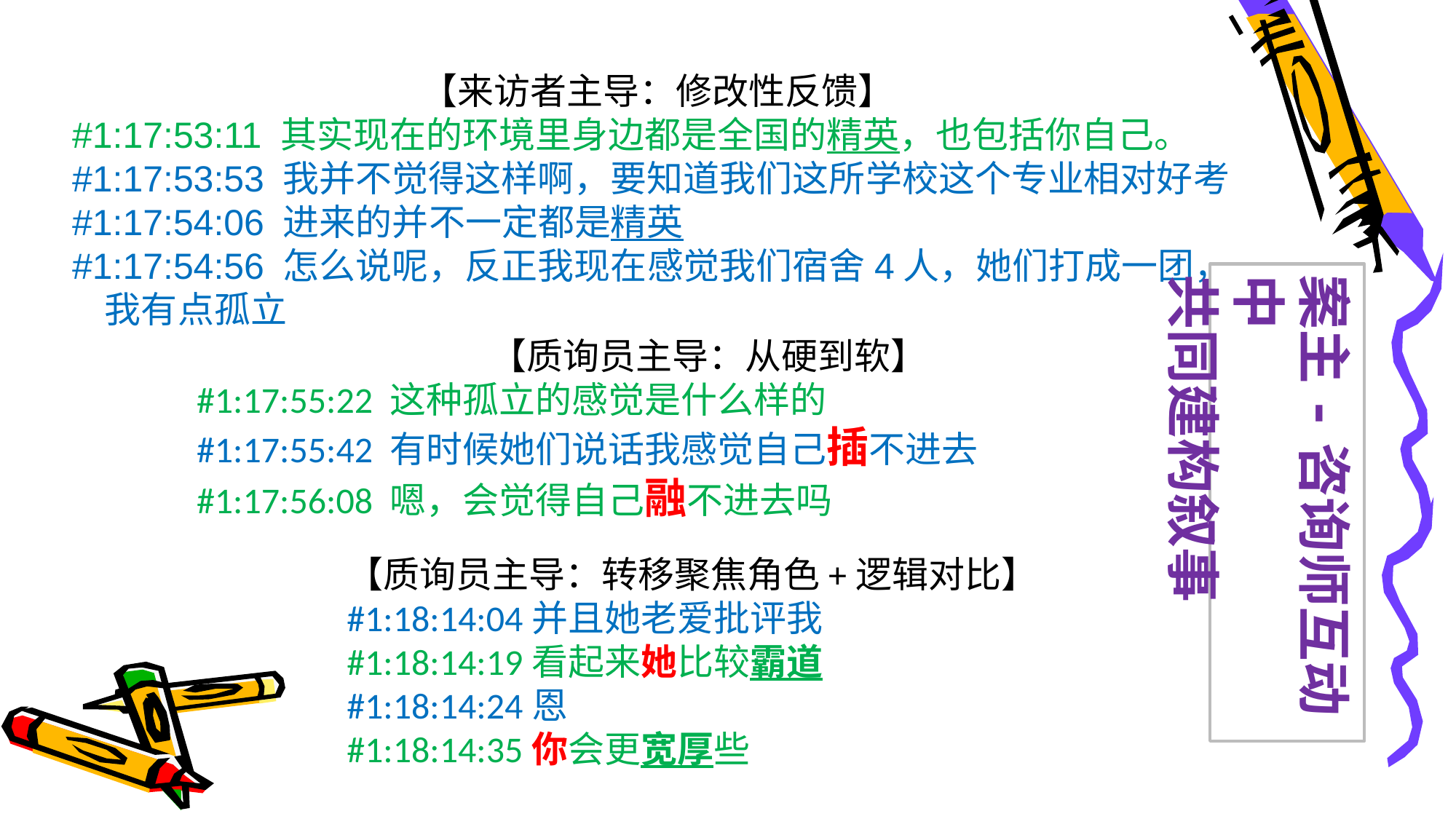

【来访者主导：修改性反馈】
#1:17:53:11 其实现在的环境里身边都是全国的精英，也包括你自己。
#1:17:53:53 我并不觉得这样啊，要知道我们这所学校这个专业相对好考
#1:17:54:06 进来的并不一定都是精英
#1:17:54:56 怎么说呢，反正我现在感觉我们宿舍4人，她们打成一团，      我有点孤立

案主-咨询师互动中
共同建构叙事
【质询员主导：从硬到软】
#1:17:55:22 这种孤立的感觉是什么样的
#1:17:55:42 有时候她们说话我感觉自己插不进去
#1:17:56:08 嗯，会觉得自己融不进去吗
【质询员主导：转移聚焦角色+逻辑对比】
#1:18:14:04并且她老爱批评我
#1:18:14:19看起来她比较霸道
#1:18:14:24恩
#1:18:14:35你会更宽厚些